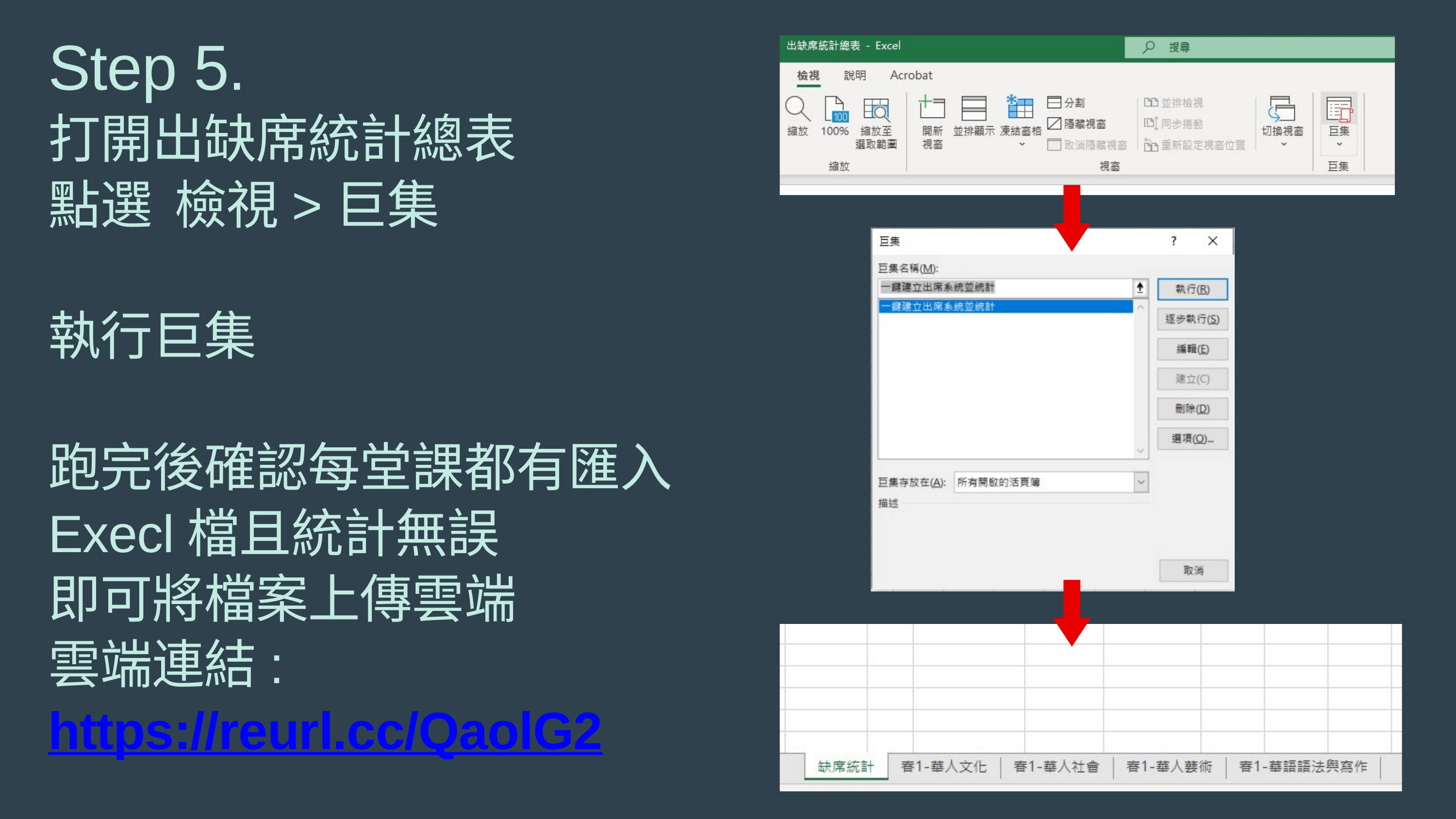

Step 5.
打開出缺席統計總表
點選  檢視>巨集

執行巨集

跑完後確認每堂課都有匯入Execl檔且統計無誤
即可將檔案上傳雲端
雲端連結:  https://reurl.cc/QaolG2